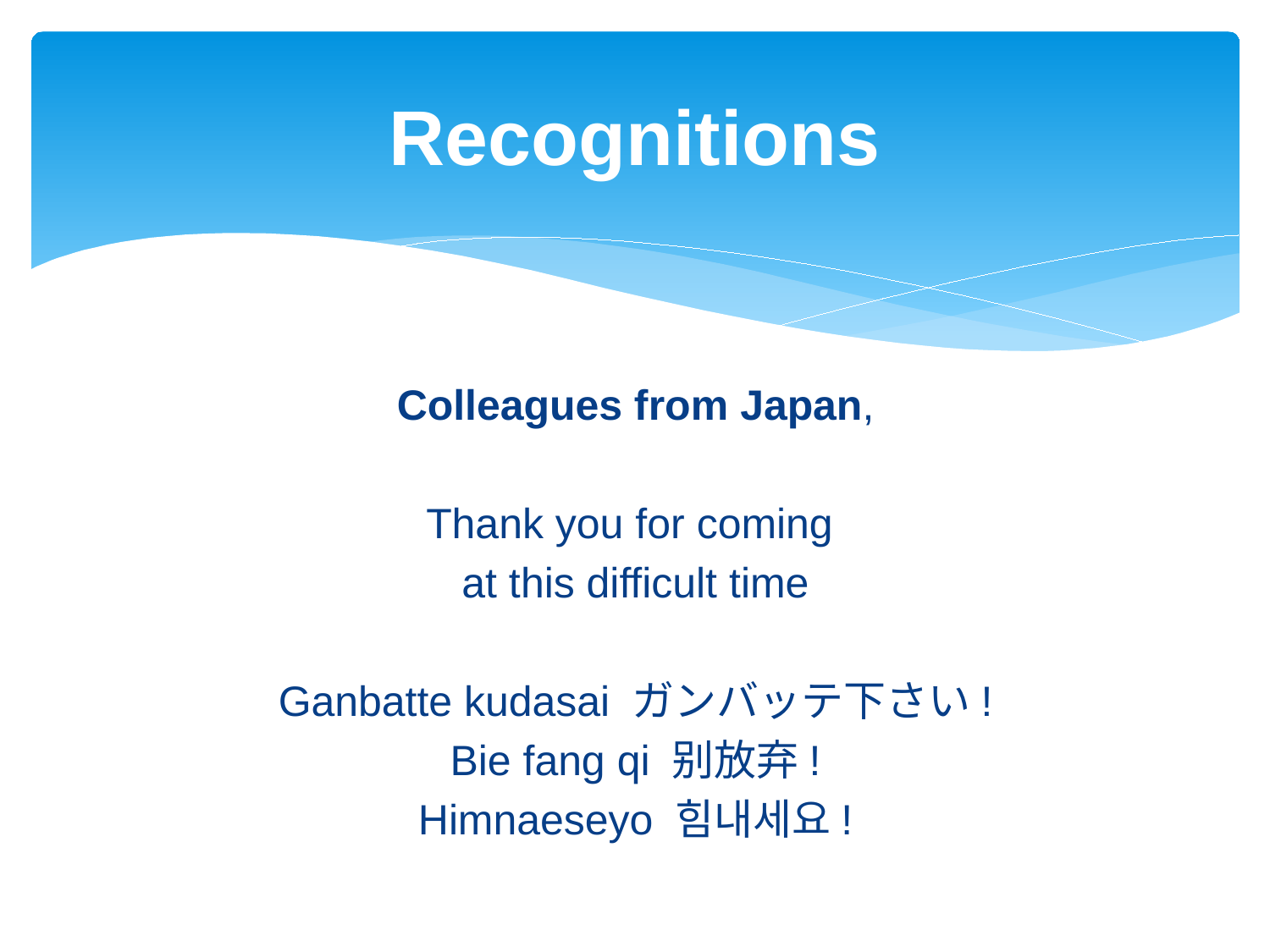

# Recognitions
Colleagues from Japan,

Thank you for coming
at this difficult time

Ganbatte kudasai ガンバッテ下さい!
Bie fang qi 别放弃!
Himnaeseyo 힘내세요!